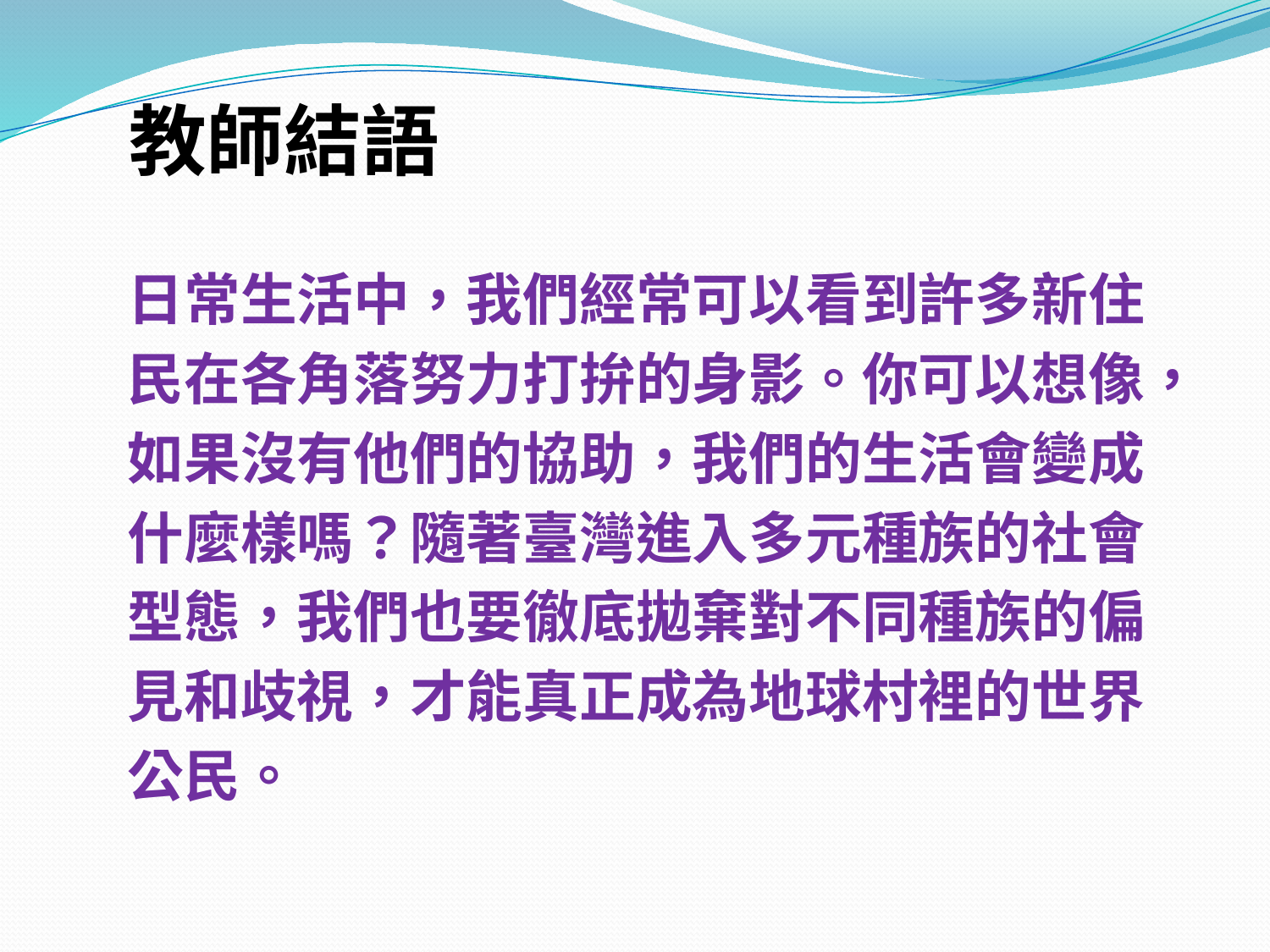

教師結語
日常生活中，我們經常可以看到許多新住民在各角落努力打拚的身影。你可以想像，如果沒有他們的協助，我們的生活會變成什麼樣嗎？隨著臺灣進入多元種族的社會型態，我們也要徹底拋棄對不同種族的偏見和歧視，才能真正成為地球村裡的世界公民。